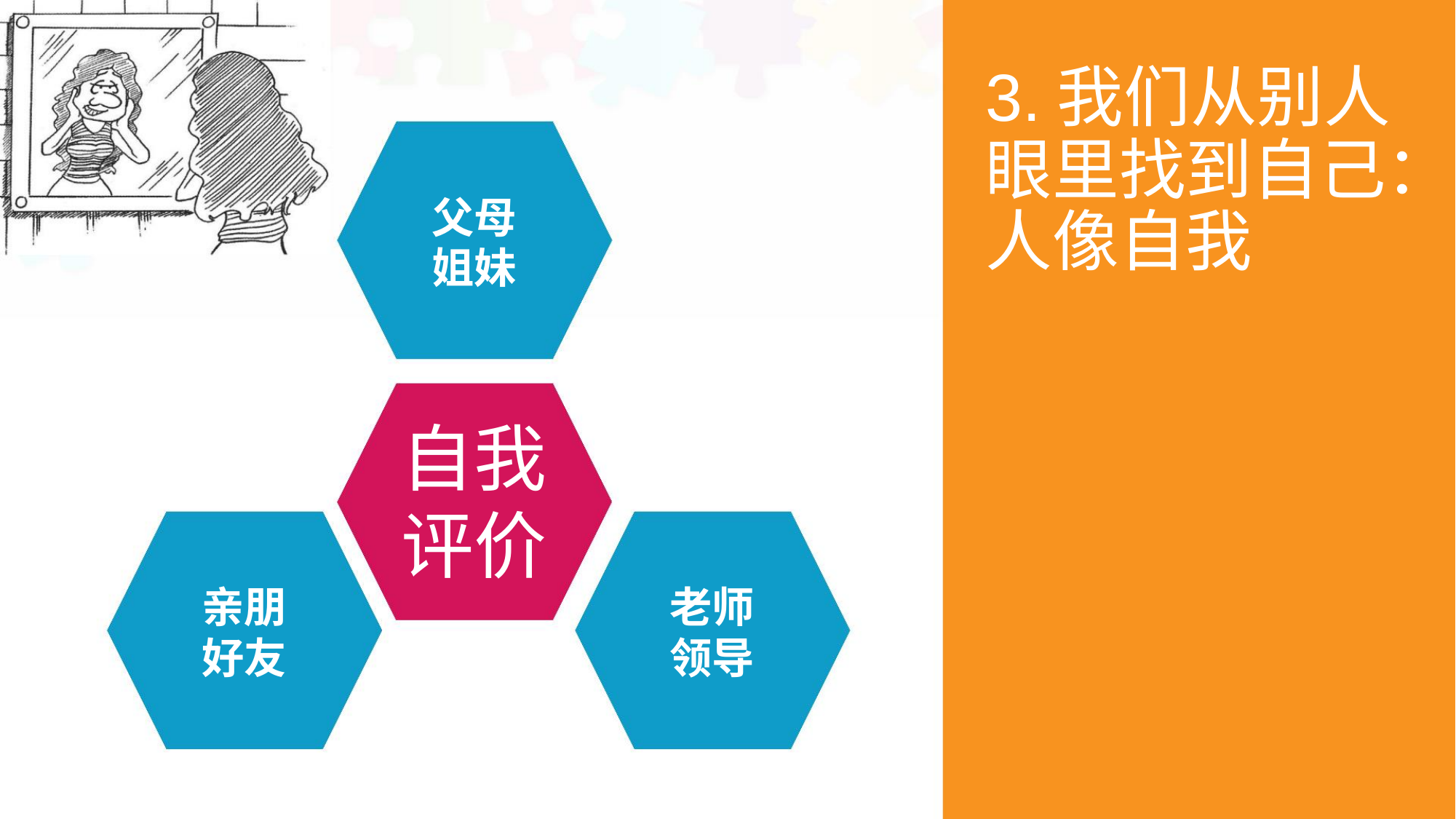

3.我们从别人
眼里找到自己：
人像自我
父母
姐妹
自我
评价
亲朋
好友
老师
领导